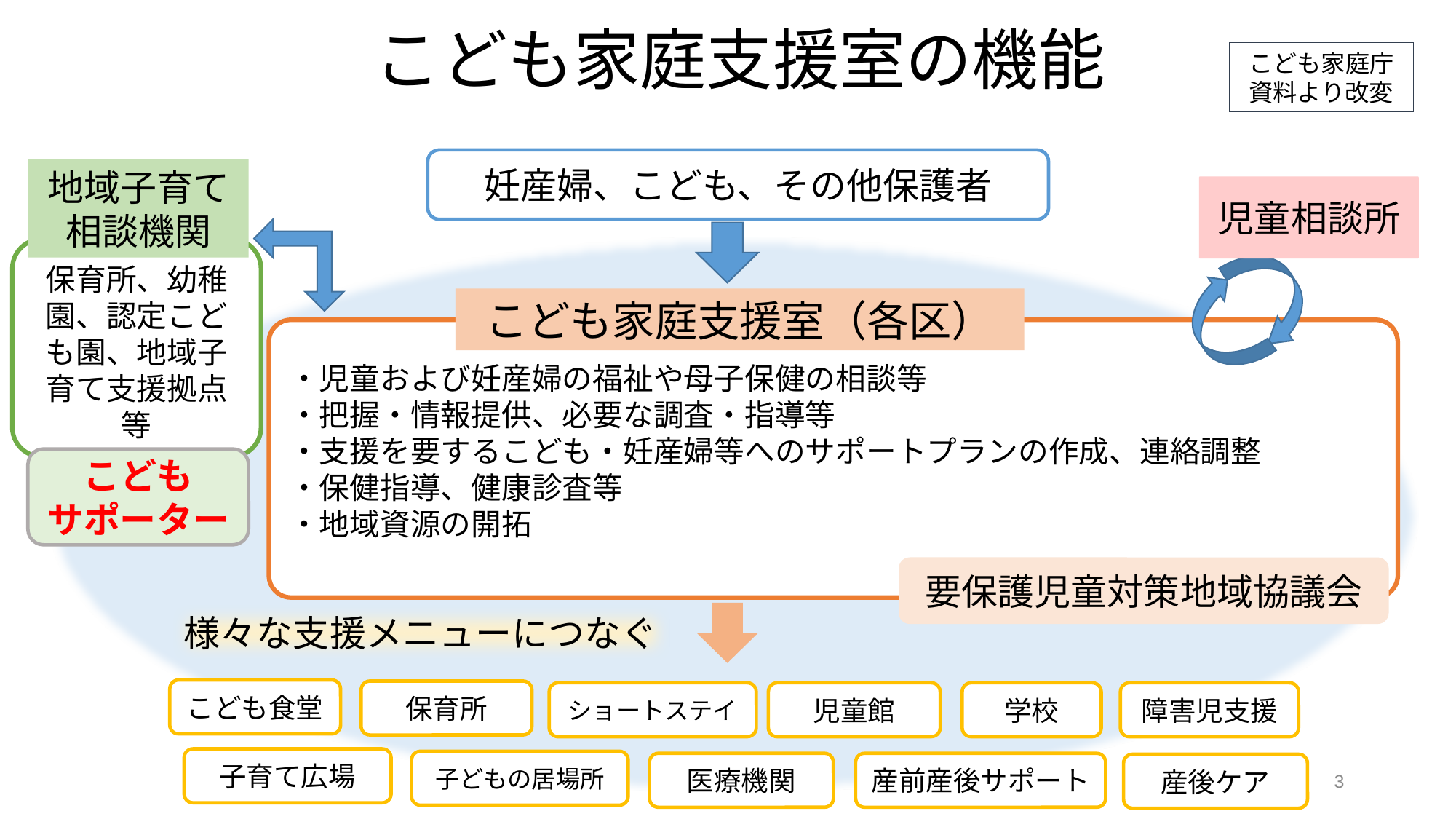

こども家庭支援室の機能
こども家庭庁資料より改変
妊産婦、こども、その他保護者
地域子育て相談機関
児童相談所

保育所、幼稚園、認定こども園、地域子育て支援拠点等

こども家庭支援室（各区）

・児童および妊産婦の福祉や母子保健の相談等
・把握・情報提供、必要な調査・指導等
・支援を要するこども・妊産婦等へのサポートプランの作成、連絡調整
・保健指導、健康診査等
・地域資源の開拓
こども
サポーター
要保護児童対策地域協議会

様々な支援メニューにつなぐ
こども食堂
保育所
ショートステイ
児童館
学校
障害児支援
子育て広場
子どもの居場所
医療機関
産前産後サポート
産後ケア
3